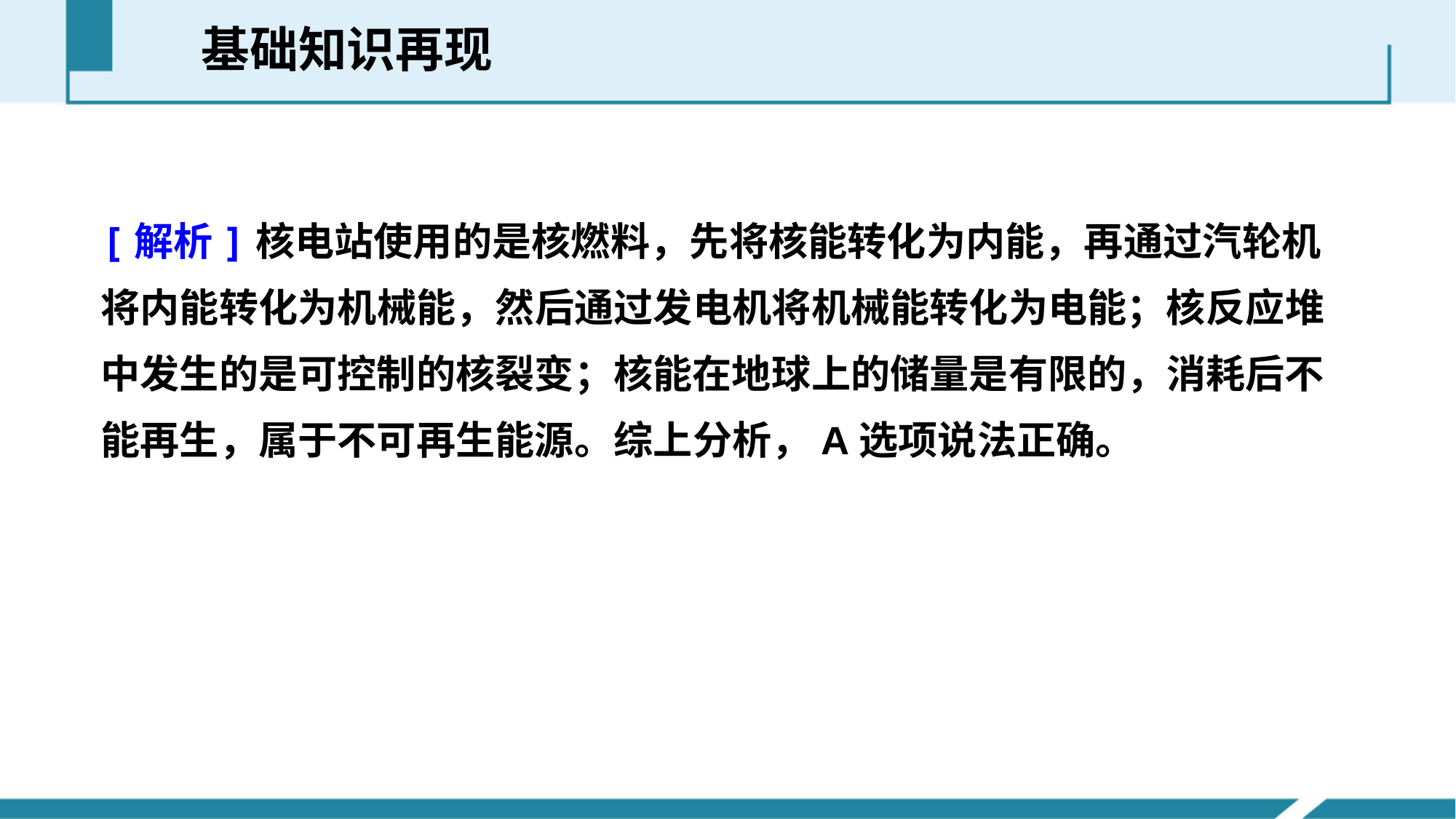

基础知识再现
[解析]核电站使用的是核燃料，先将核能转化为内能，再通过汽轮机将内能转化为机械能，然后通过发电机将机械能转化为电能；核反应堆中发生的是可控制的核裂变；核能在地球上的储量是有限的，消耗后不能再生，属于不可再生能源。综上分析，A选项说法正确。